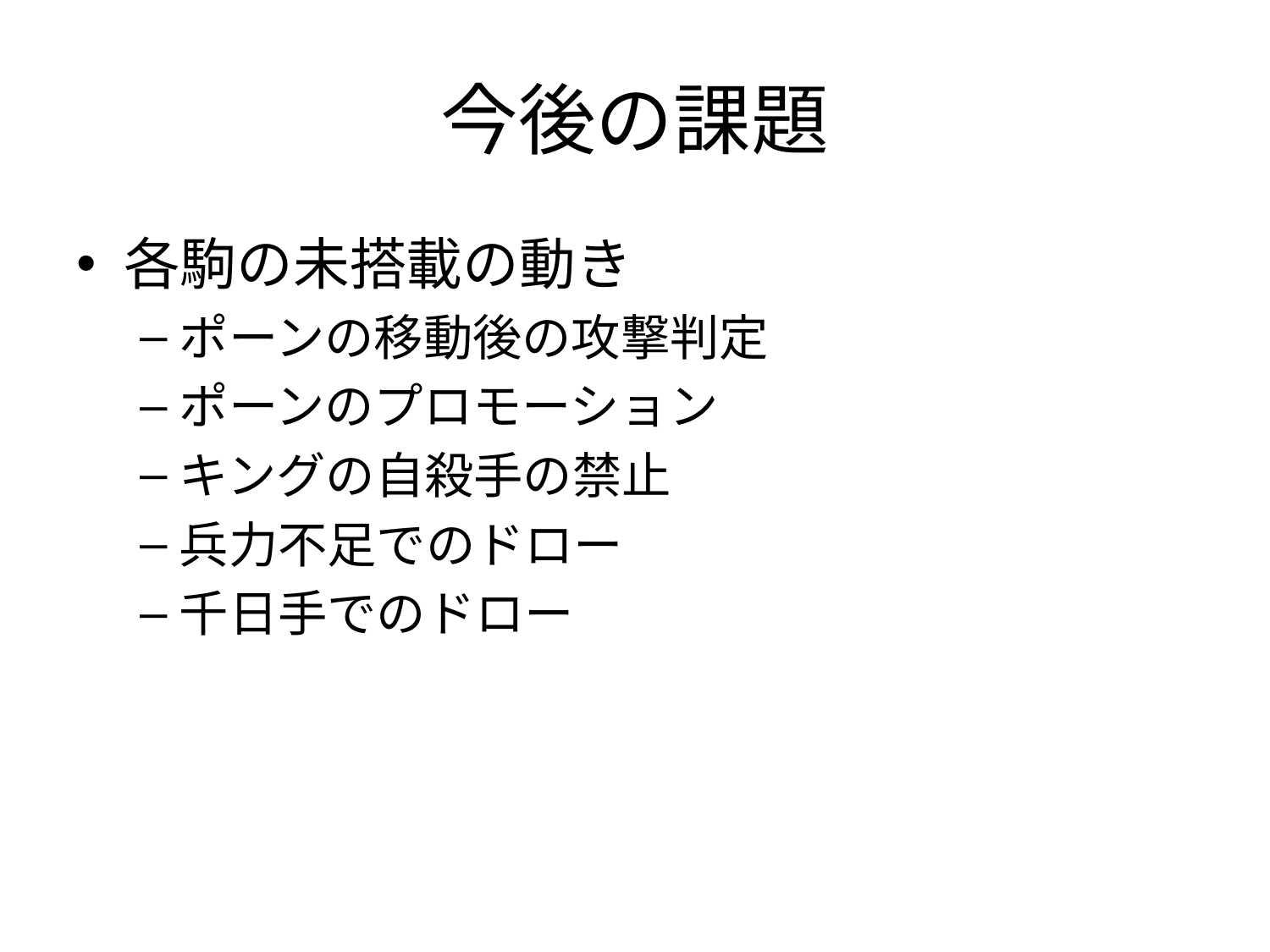

# 今後の課題
各駒の未搭載の動き
ポーンの移動後の攻撃判定
ポーンのプロモーション
キングの自殺手の禁止
兵力不足でのドロー
千日手でのドロー